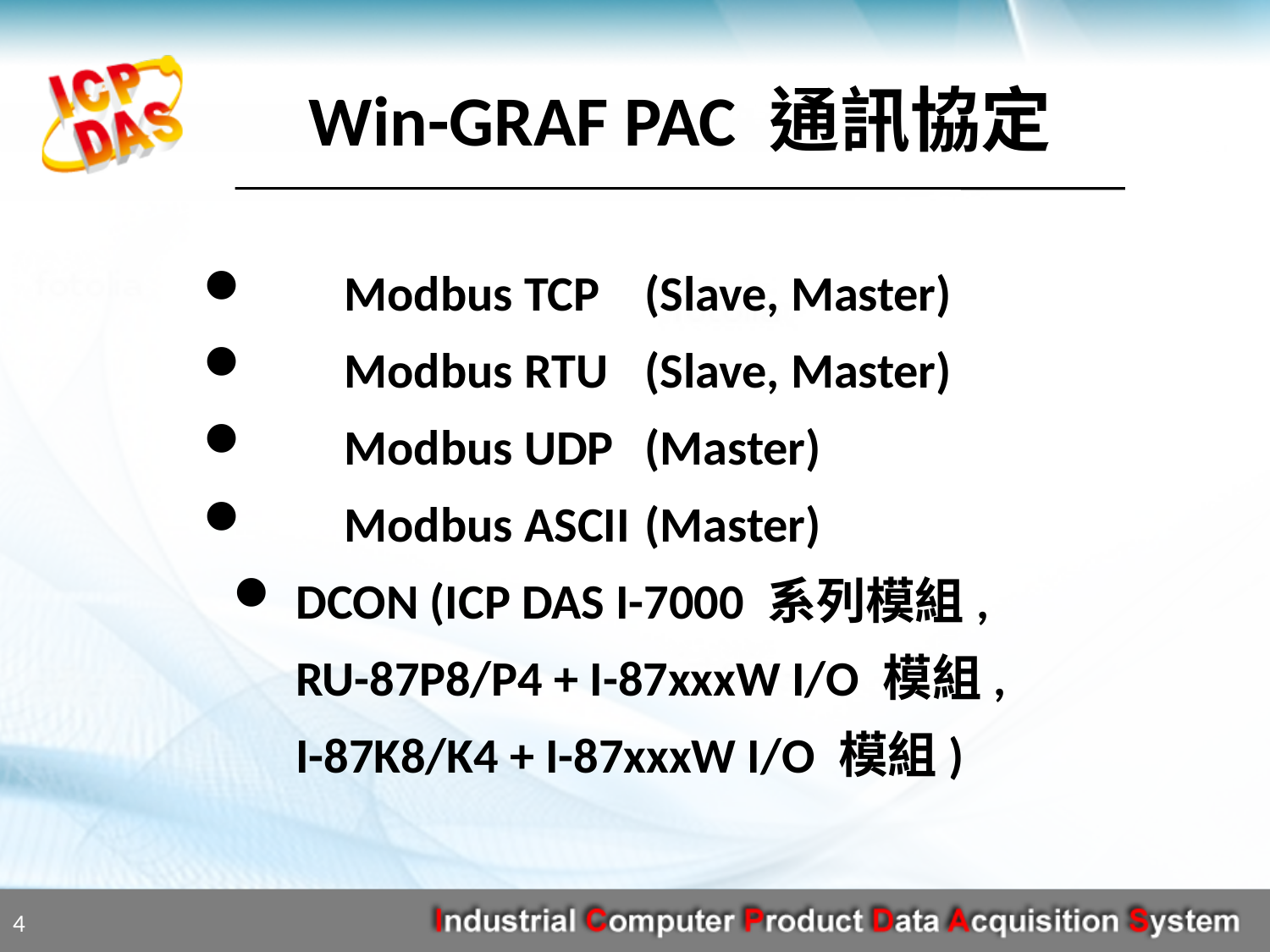

# Win-GRAF PAC 通訊協定
	Modbus TCP 	(Slave, Master)
 	Modbus RTU 	(Slave, Master)
 	Modbus UDP 	(Master)
 	Modbus ASCII	(Master)
DCON (ICP DAS I-7000 系列模組,
RU-87P8/P4 + I-87xxxW I/O 模組,
I-87K8/K4 + I-87xxxW I/O 模組)
4